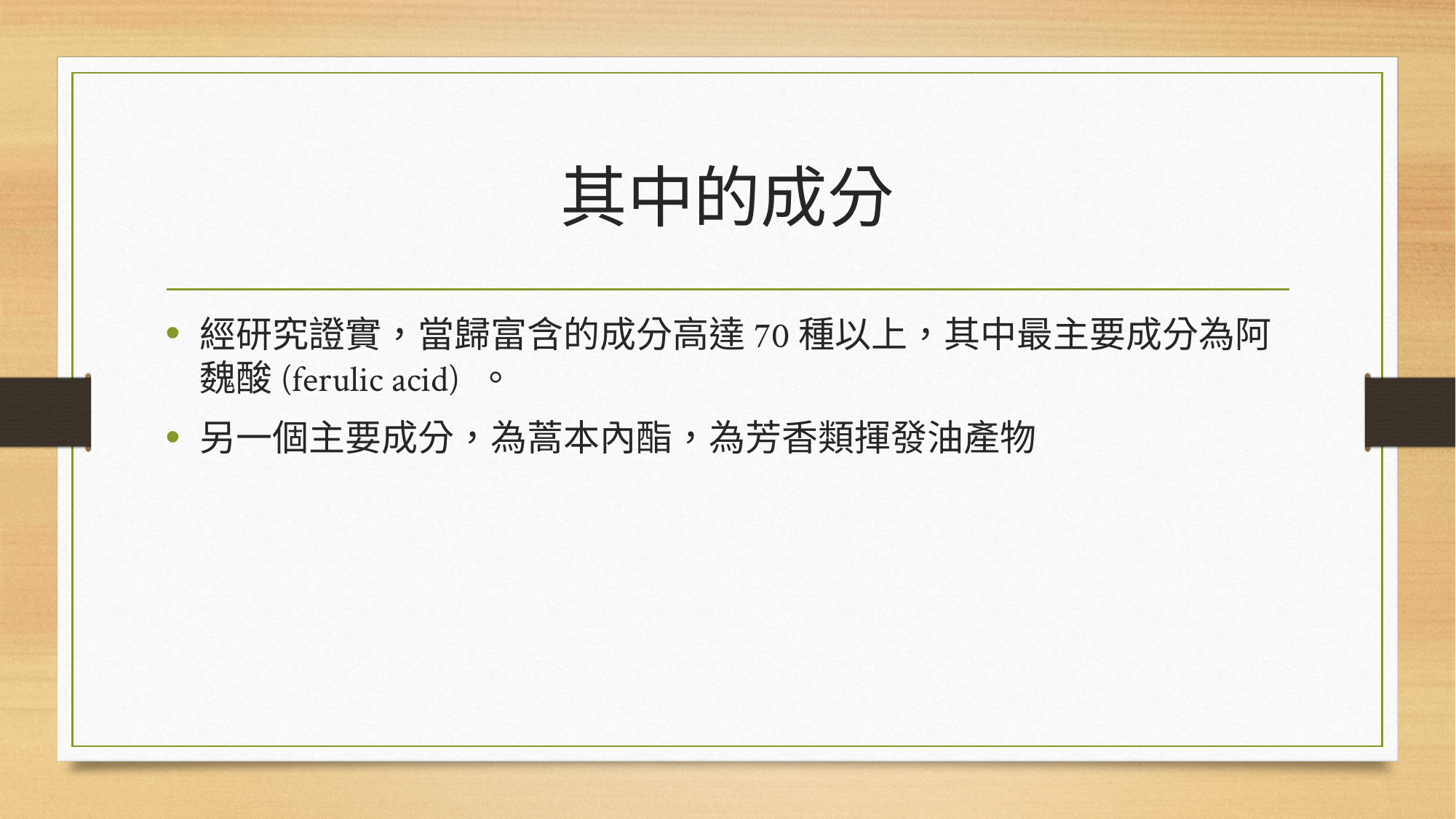

# 其中的成分
經研究證實，當歸富含的成分高達70種以上，其中最主要成分為阿魏酸(ferulic acid) 。
另一個主要成分，為蒿本內酯，為芳香類揮發油產物